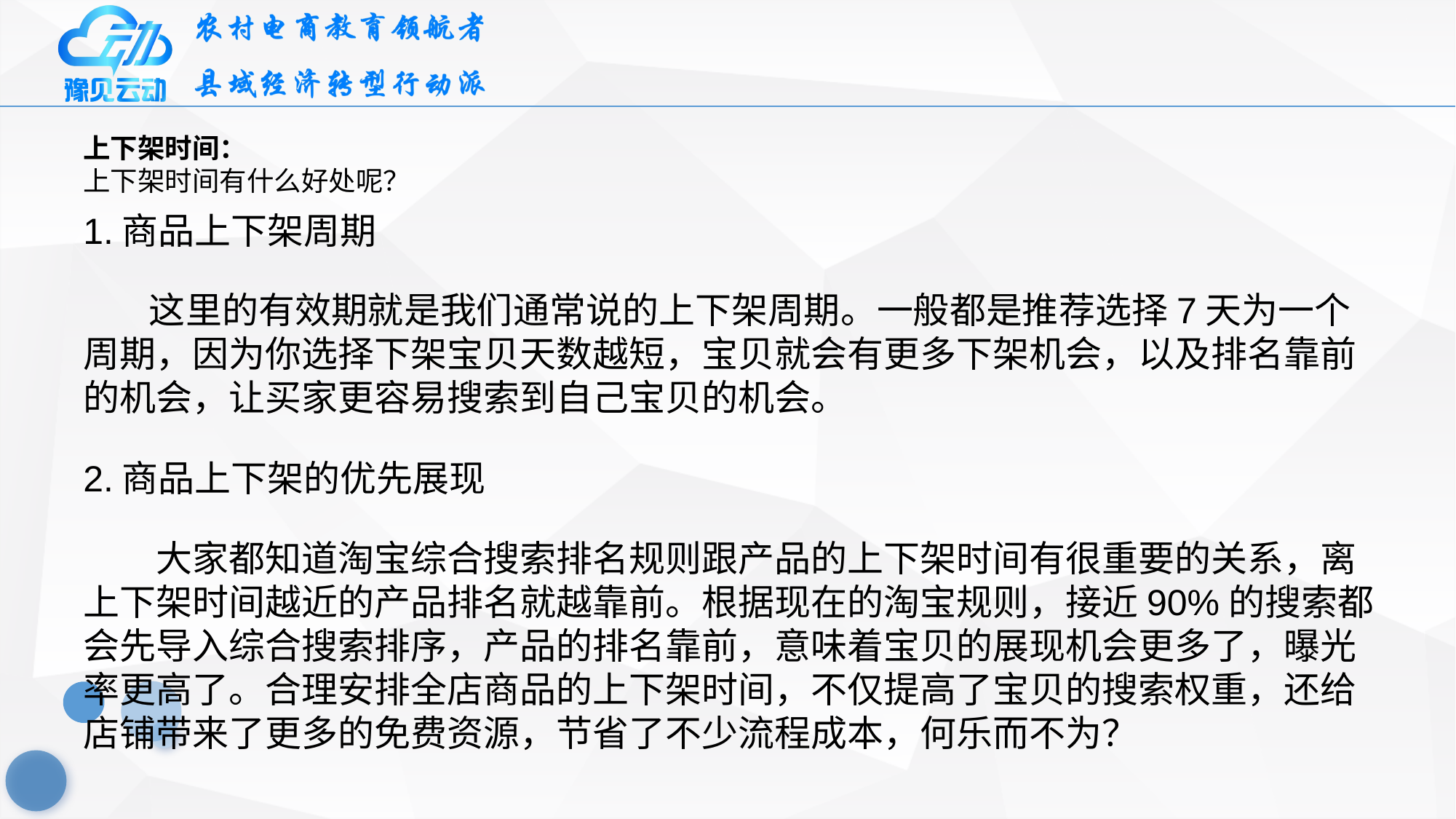

上下架时间：
上下架时间有什么好处呢？
1.商品上下架周期

       这里的有效期就是我们通常说的上下架周期。一般都是推荐选择7天为一个周期，因为你选择下架宝贝天数越短，宝贝就会有更多下架机会，以及排名靠前的机会，让买家更容易搜索到自己宝贝的机会。

2.商品上下架的优先展现

　　大家都知道淘宝综合搜索排名规则跟产品的上下架时间有很重要的关系，离上下架时间越近的产品排名就越靠前。根据现在的淘宝规则，接近90%的搜索都会先导入综合搜索排序，产品的排名靠前，意味着宝贝的展现机会更多了，曝光率更高了。合理安排全店商品的上下架时间，不仅提高了宝贝的搜索权重，还给店铺带来了更多的免费资源，节省了不少流程成本，何乐而不为？